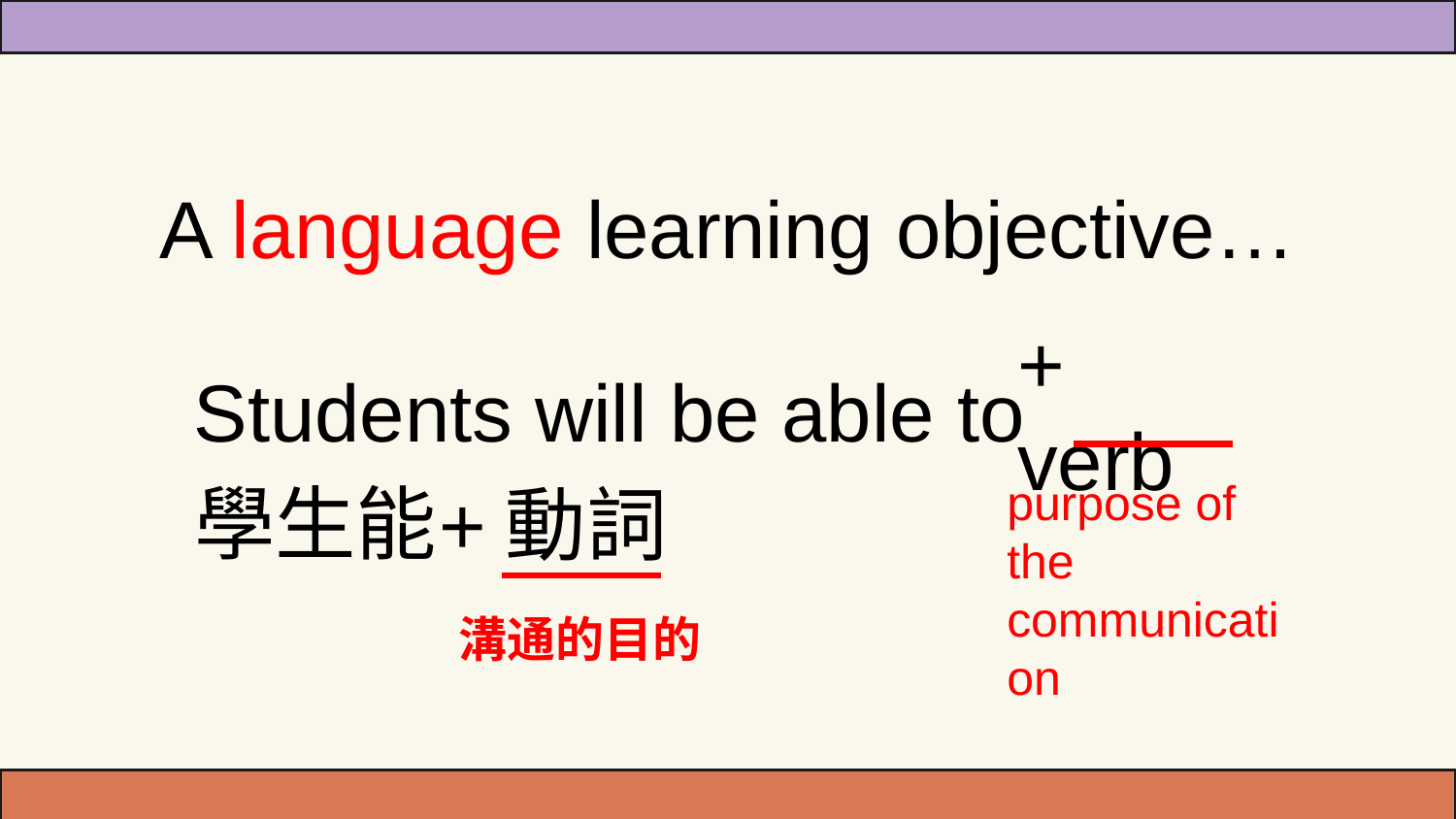

A language learning objective…
Students will be able to
+ verb
purpose of the
communication
學生能
+動詞
溝通的目的